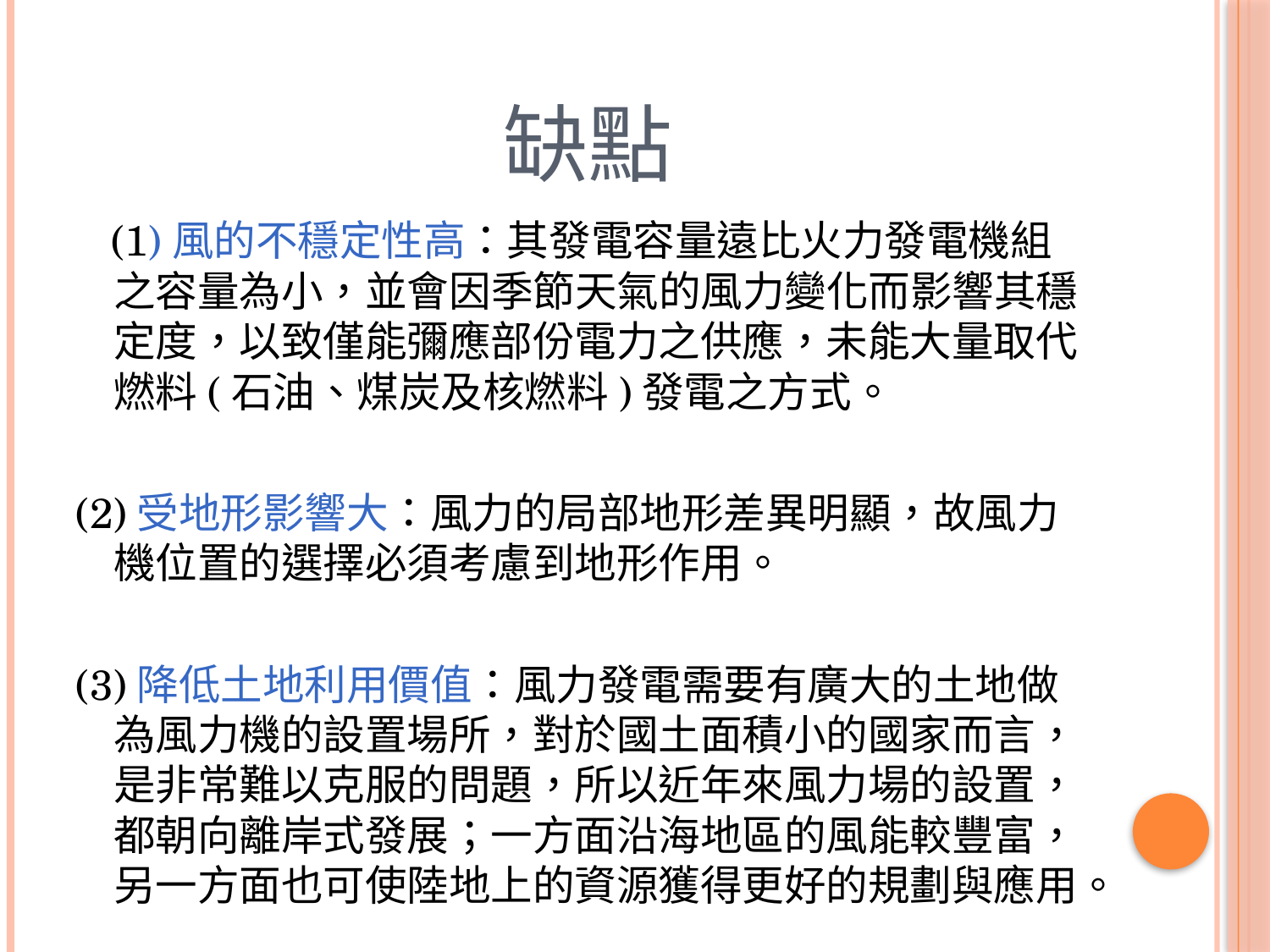

# 缺點
   (1)風的不穩定性高：其發電容量遠比火力發電機組之容量為小，並會因季節天氣的風力變化而影響其穩定度，以致僅能彌應部份電力之供應，未能大量取代燃料(石油、煤炭及核燃料)發電之方式。

(2)受地形影響大：風力的局部地形差異明顯，故風力機位置的選擇必須考慮到地形作用。

(3)降低土地利用價值：風力發電需要有廣大的土地做為風力機的設置場所，對於國土面積小的國家而言，是非常難以克服的問題，所以近年來風力場的設置，都朝向離岸式發展；一方面沿海地區的風能較豐富，另一方面也可使陸地上的資源獲得更好的規劃與應用。